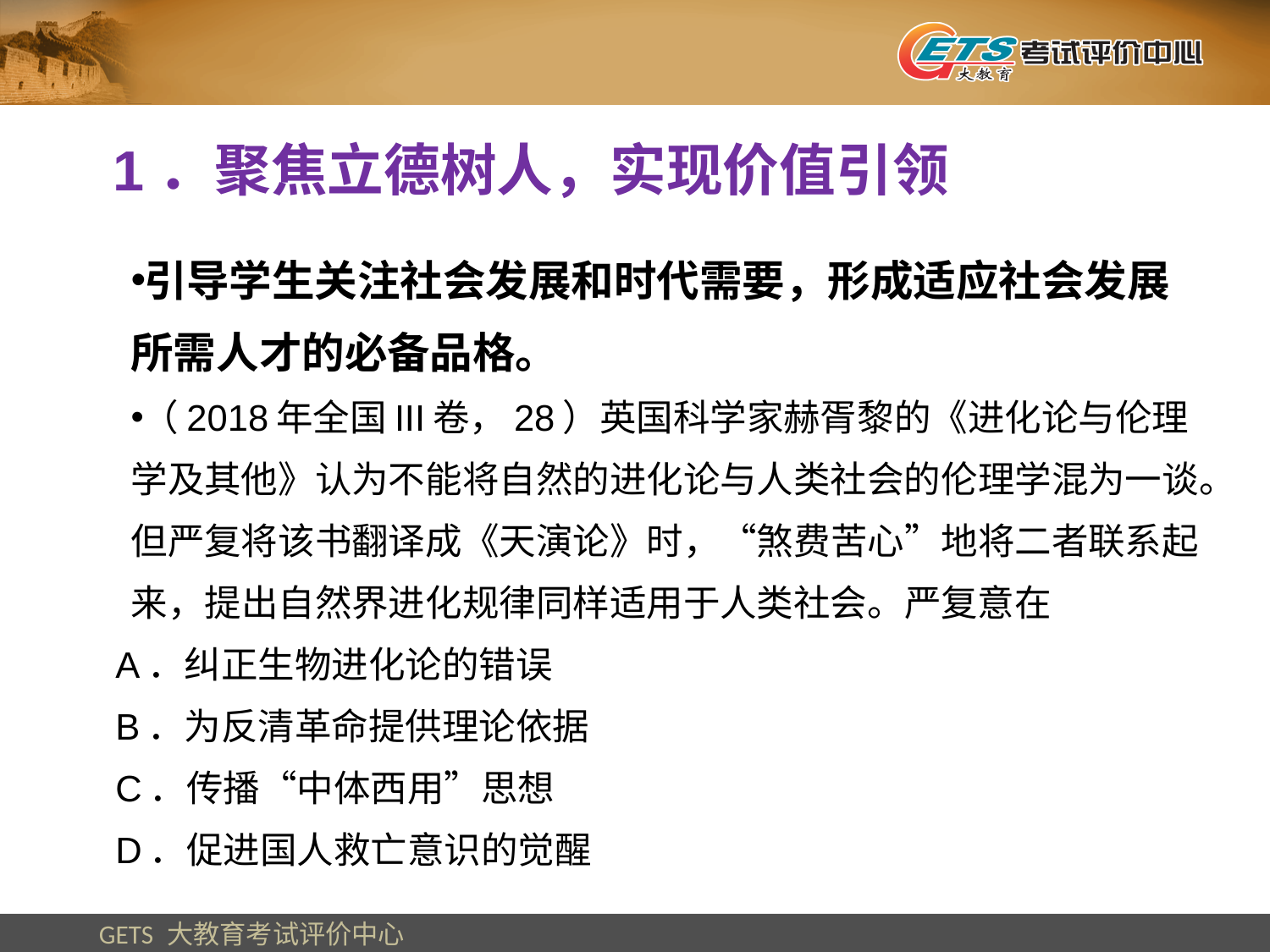

1．聚焦立德树人，实现价值引领
引导学生关注社会发展和时代需要，形成适应社会发展所需人才的必备品格。
（2018年全国III卷，28）英国科学家赫胥黎的《进化论与伦理学及其他》认为不能将自然的进化论与人类社会的伦理学混为一谈。但严复将该书翻译成《天演论》时，“煞费苦心”地将二者联系起来，提出自然界进化规律同样适用于人类社会。严复意在
   A．纠正生物进化论的错误
   B．为反清革命提供理论依据
   C．传播“中体西用”思想
   D．促进国人救亡意识的觉醒